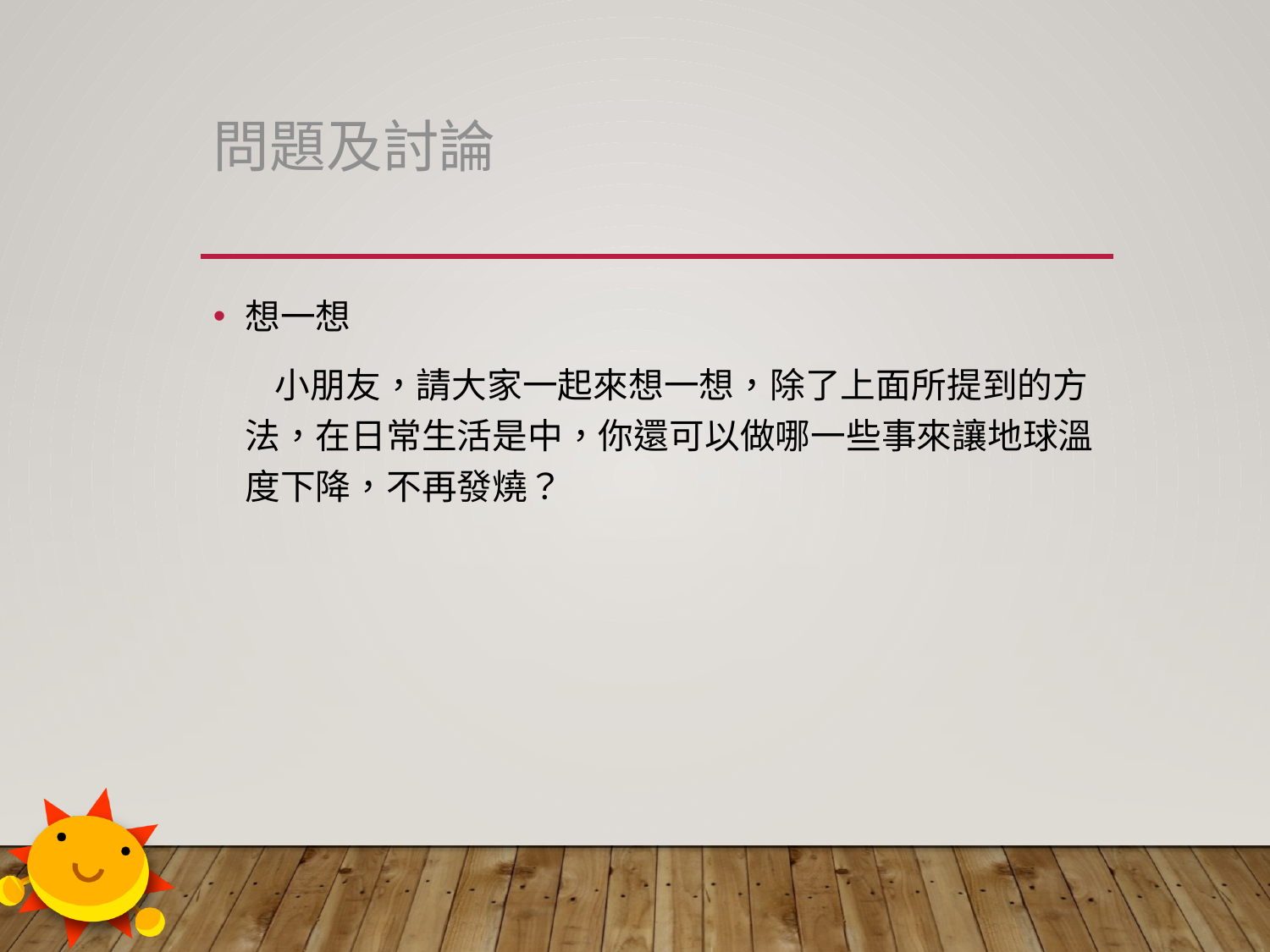

# 問題及討論
想一想
   小朋友，請大家一起來想一想，除了上面所提到的方法，在日常生活是中，你還可以做哪一些事來讓地球溫度下降，不再發燒？